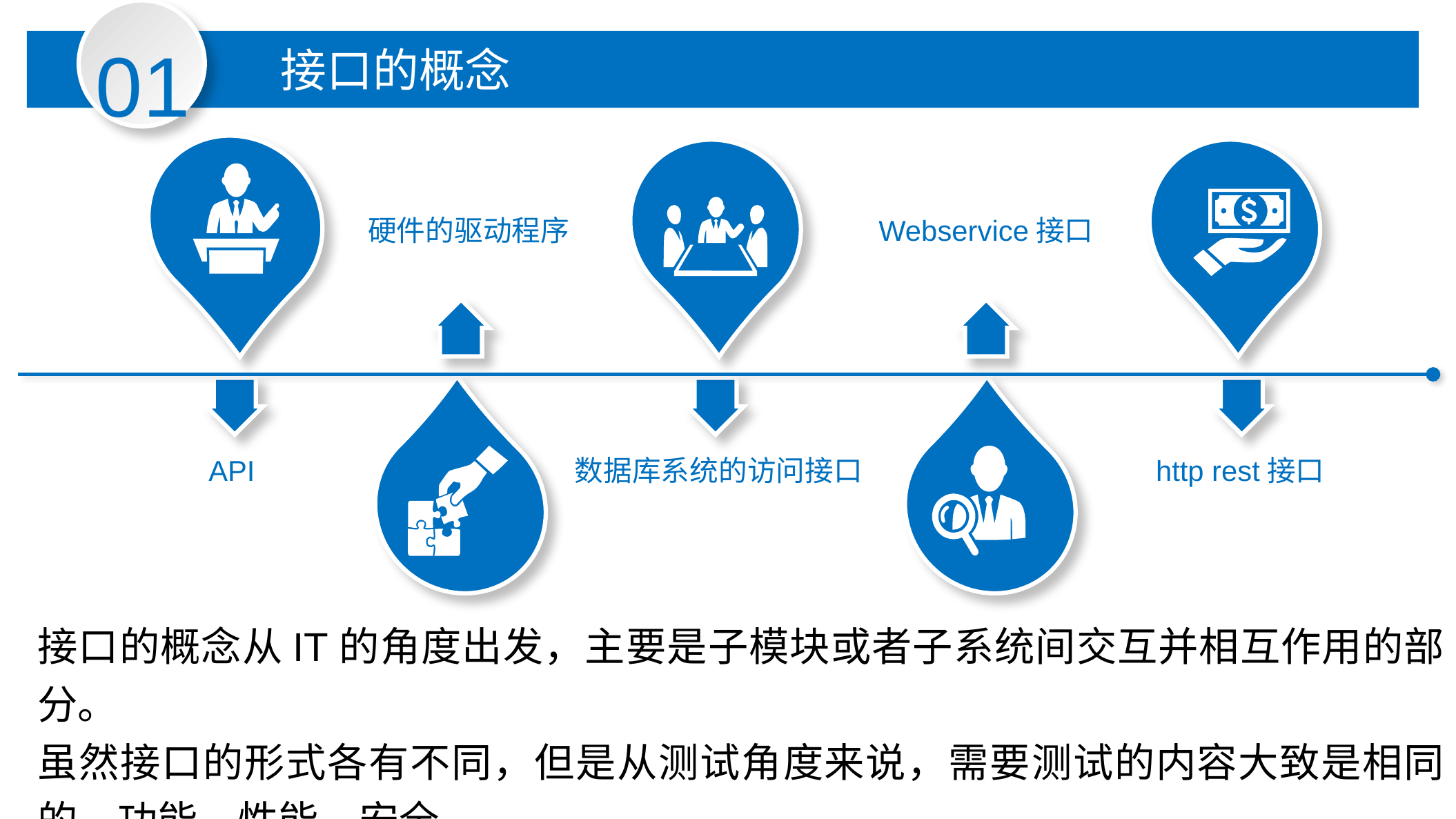

01
接口的概念

硬件的驱动程序
Webservice接口

API
数据库系统的访问接口
http rest接口
接口的概念从IT的角度出发，主要是子模块或者子系统间交互并相互作用的部分。
虽然接口的形式各有不同，但是从测试角度来说，需要测试的内容大致是相同的，功能，性能，安全。